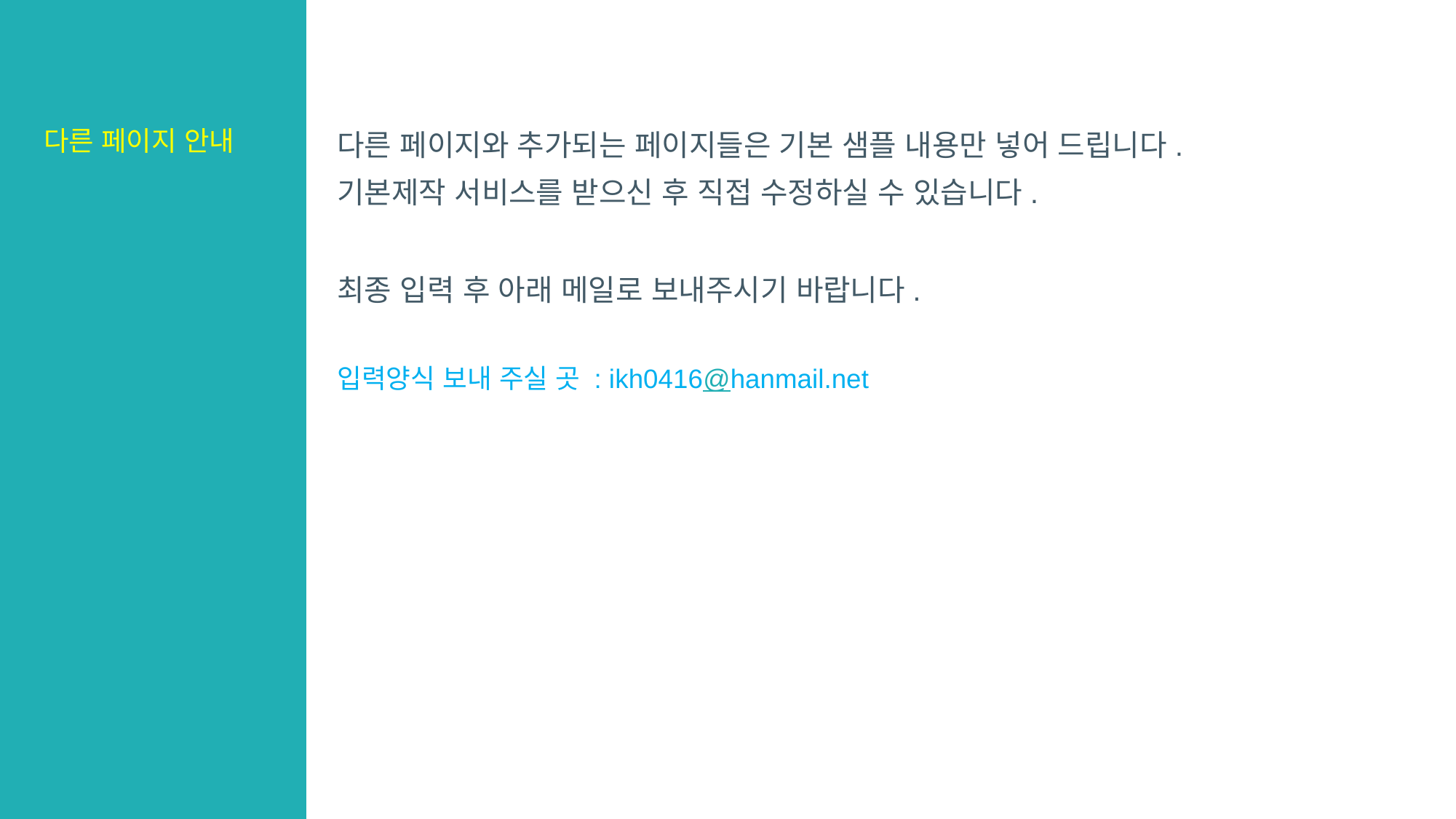

# 다른 페이지 안내
다른 페이지와 추가되는 페이지들은 기본 샘플 내용만 넣어 드립니다.
기본제작 서비스를 받으신 후 직접 수정하실 수 있습니다.

최종 입력 후 아래 메일로 보내주시기 바랍니다.

입력양식 보내 주실 곳 : ikh0416@hanmail.net

7
Lorem ipsum dolor sit amet, consectetuer